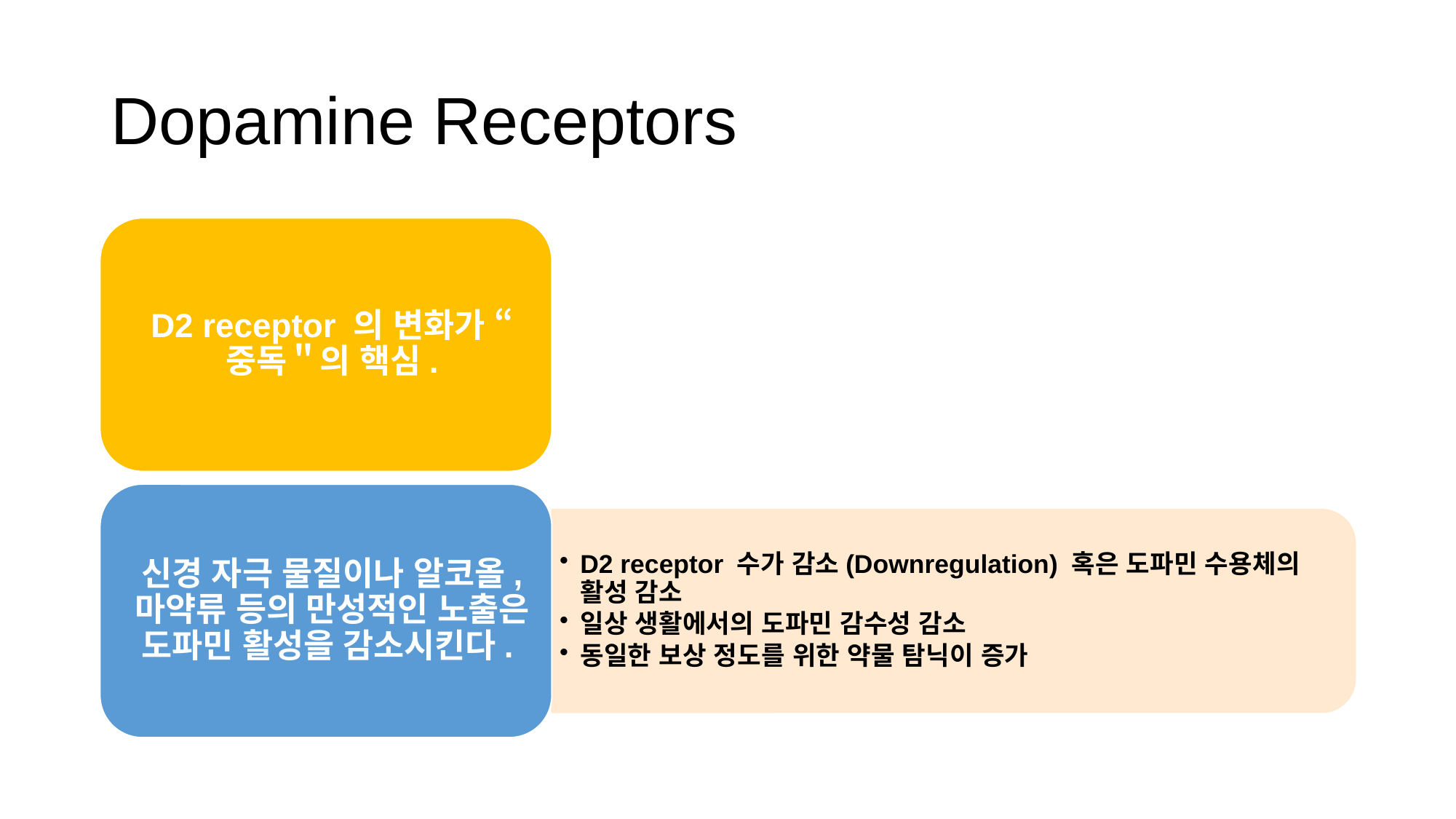

# Dopamine Receptors
D2 receptor 의 변화가 “중독＂의 핵심.
D2 receptor 수가 감소(Downregulation) 혹은 도파민 수용체의 활성 감소
일상 생활에서의 도파민 감수성 감소
동일한 보상 정도를 위한 약물 탐닉이 증가
신경 자극 물질이나 알코올, 마약류 등의 만성적인 노출은 도파민 활성을 감소시킨다.